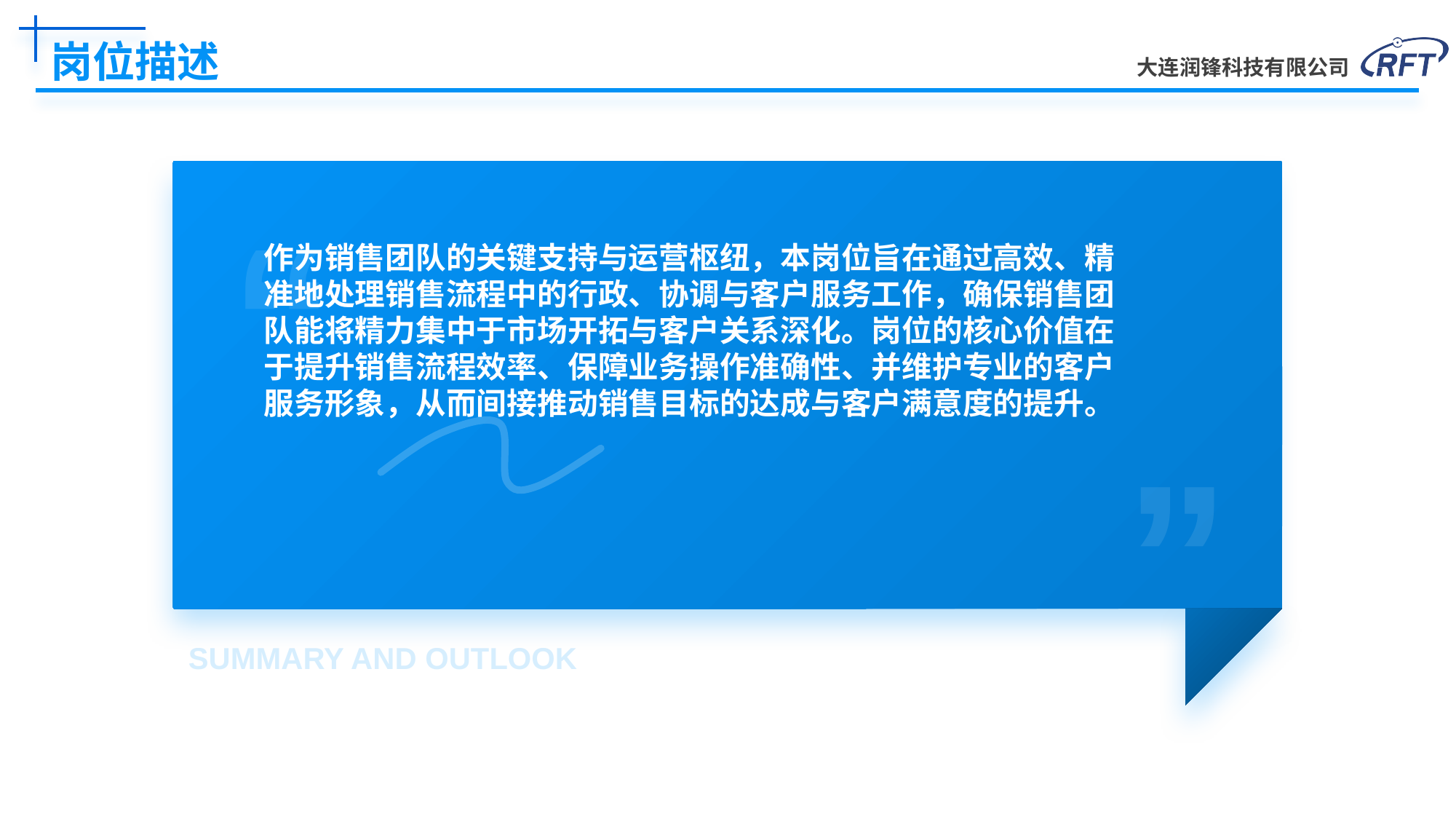

# 岗位描述

“
作为销售团队的关键支持与运营枢纽，本岗位旨在通过高效、精准地处理销售流程中的行政、协调与客户服务工作，确保销售团队能将精力集中于市场开拓与客户关系深化。岗位的核心价值在于提升销售流程效率、保障业务操作准确性、并维护专业的客户服务形象，从而间接推动销售目标的达成与客户满意度的提升。
”

SUMMARY AND OUTLOOK